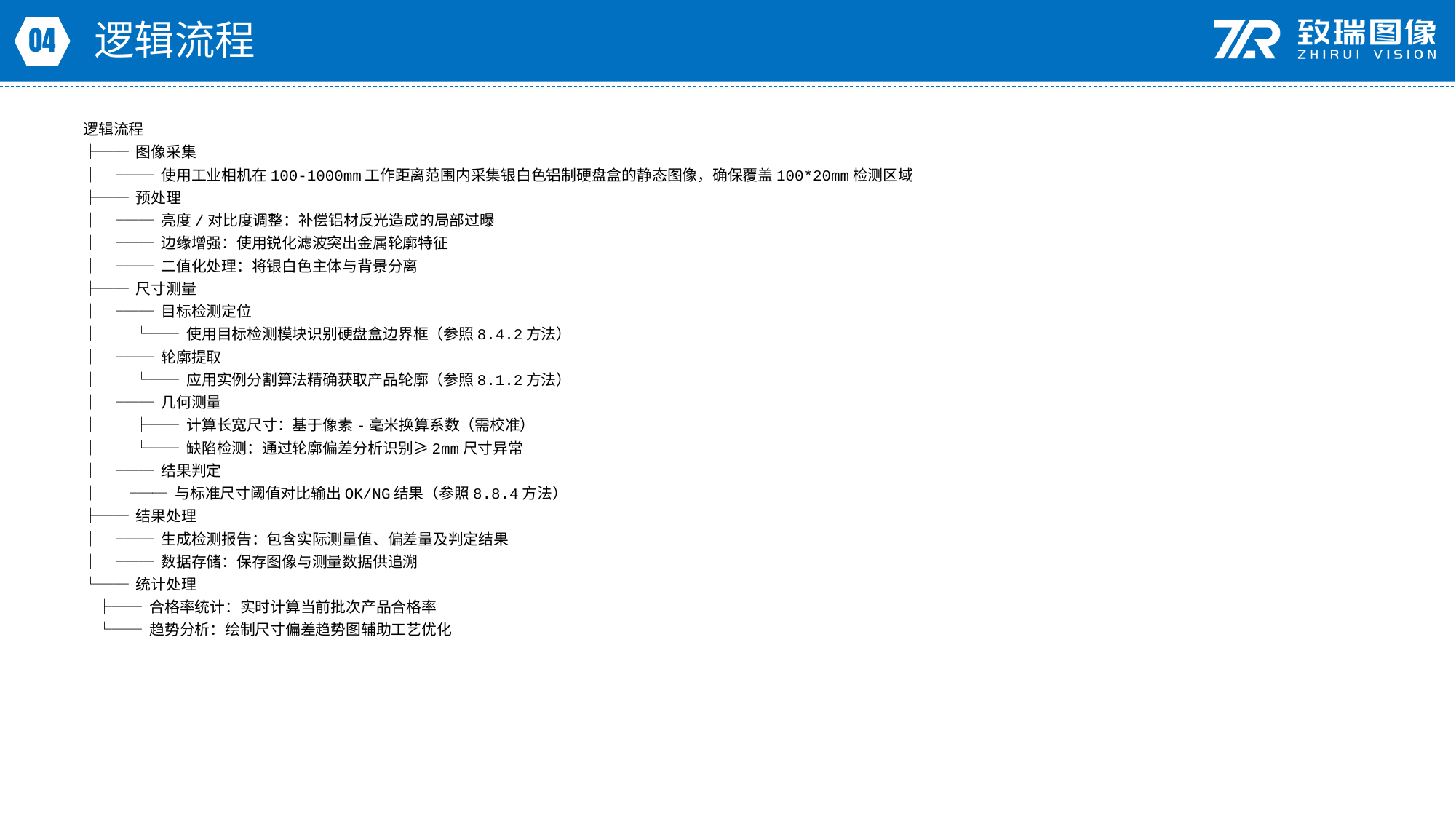

逻辑流程
04

逻辑流程
├── 图像采集
│   └── 使用工业相机在100-1000mm工作距离范围内采集银白色铝制硬盘盒的静态图像，确保覆盖100*20mm检测区域
├── 预处理
│   ├── 亮度/对比度调整：补偿铝材反光造成的局部过曝
│   ├── 边缘增强：使用锐化滤波突出金属轮廓特征
│   └── 二值化处理：将银白色主体与背景分离
├── 尺寸测量
│   ├── 目标检测定位
│   │   └── 使用目标检测模块识别硬盘盒边界框（参照8.4.2方法）
│   ├── 轮廓提取
│   │   └── 应用实例分割算法精确获取产品轮廓（参照8.1.2方法）
│   ├── 几何测量
│   │   ├── 计算长宽尺寸：基于像素-毫米换算系数（需校准）
│   │   └── 缺陷检测：通过轮廓偏差分析识别≥2mm尺寸异常
│   └── 结果判定
│       └── 与标准尺寸阈值对比输出OK/NG结果（参照8.8.4方法）
├── 结果处理
│   ├── 生成检测报告：包含实际测量值、偏差量及判定结果
│   └── 数据存储：保存图像与测量数据供追溯
└── 统计处理
    ├── 合格率统计：实时计算当前批次产品合格率
    └── 趋势分析：绘制尺寸偏差趋势图辅助工艺优化